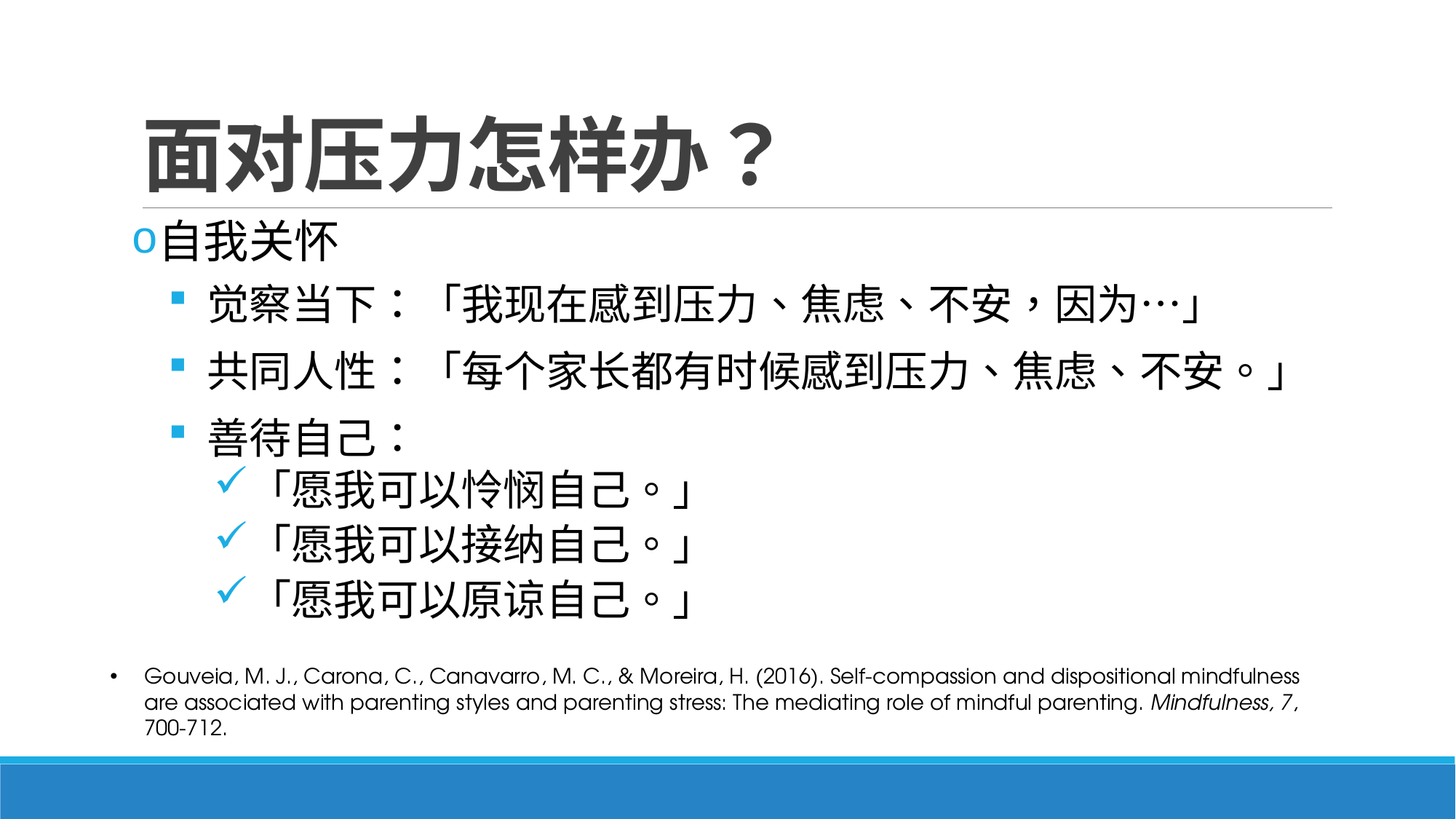

# 面对压力怎样办？
自我关怀
 觉察当下：「我现在感到压力、焦虑、不安，因为…」
 共同人性：「每个家长都有时候感到压力、焦虑、不安。」
 善待自己：
「愿我可以怜悯自己。」
「愿我可以接纳自己。」
「愿我可以原谅自己。」
Gouveia, M. J., Carona, C., Canavarro, M. C., & Moreira, H. (2016). Self-compassion and dispositional mindfulness are associated with parenting styles and parenting stress: The mediating role of mindful parenting. Mindfulness, 7, 700-712.